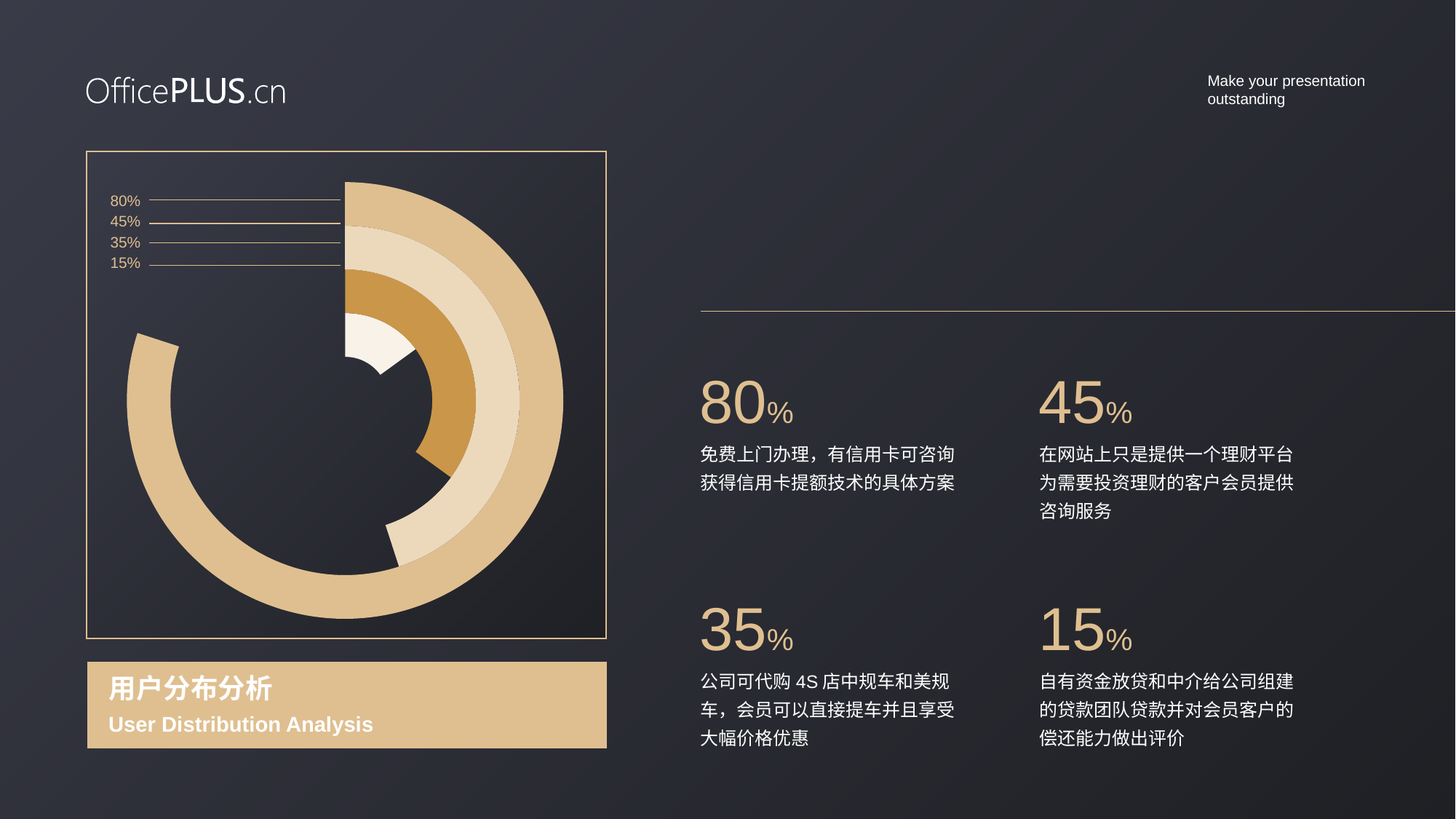

### Chart

| Category | 系列 1 | 系列 2 | 系列 3 | 系列 4 |
|---|---|---|---|---|
| 类别 1 | 15.0 | 35.0 | 45.0 | 80.0 |
| 类别 2 | 85.0 | 65.0 | 55.0 | 20.0 |
80%
45%
35%
15%
80%
45%
免费上门办理，有信用卡可咨询获得信用卡提额技术的具体方案
在网站上只是提供一个理财平台为需要投资理财的客户会员提供咨询服务
35%
15%

自有资金放贷和中介给公司组建的贷款团队贷款并对会员客户的偿还能力做出评价
公司可代购4S店中规车和美规车，会员可以直接提车并且享受大幅价格优惠
用户分布分析
User Distribution Analysis